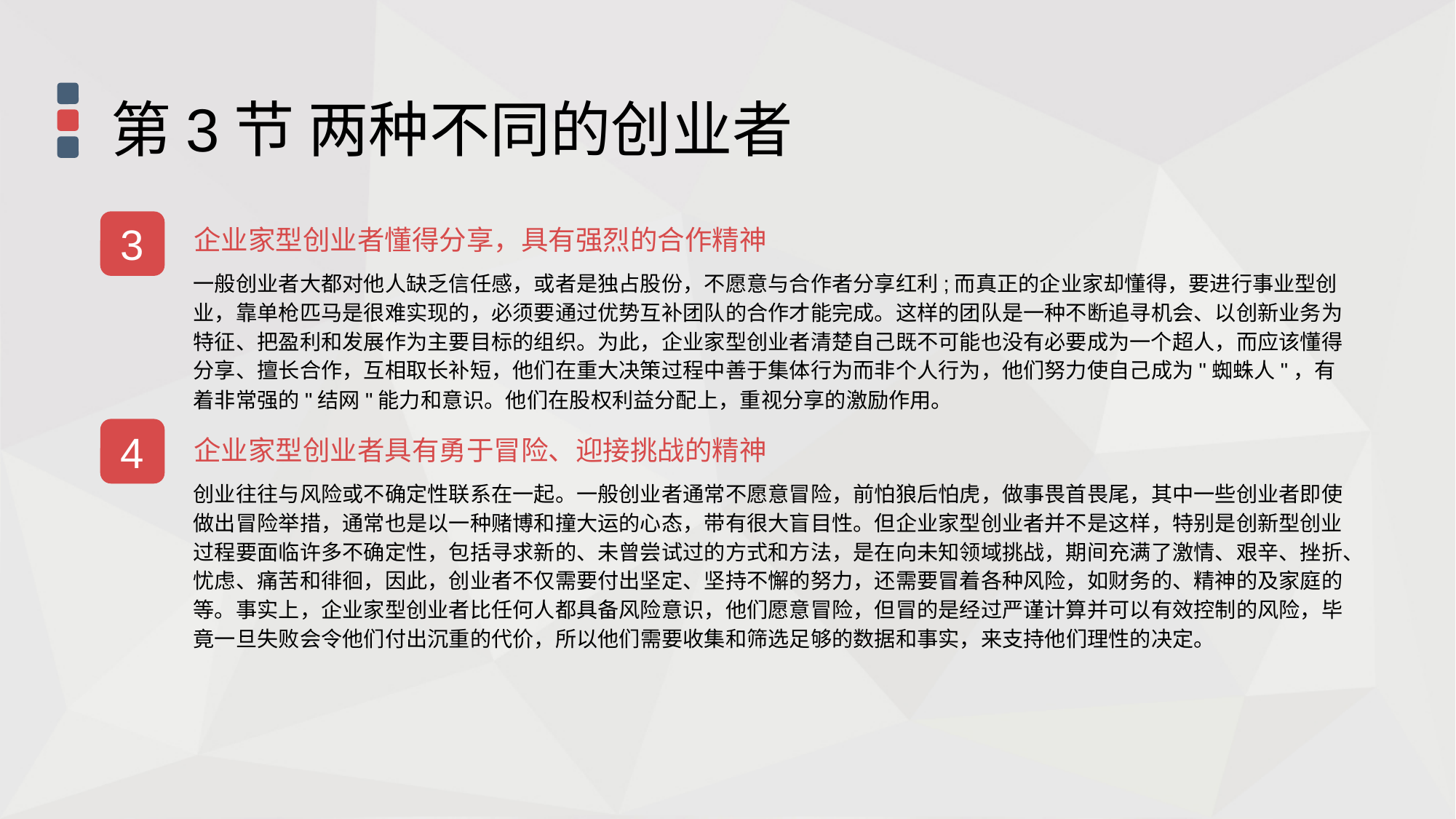

第3节 两种不同的创业者
3
企业家型创业者懂得分享，具有强烈的合作精神
一般创业者大都对他人缺乏信任感，或者是独占股份，不愿意与合作者分享红利;而真正的企业家却懂得，要进行事业型创业，靠单枪匹马是很难实现的，必须要通过优势互补团队的合作才能完成。这样的团队是一种不断追寻机会、以创新业务为特征、把盈利和发展作为主要目标的组织。为此，企业家型创业者清楚自己既不可能也没有必要成为一个超人，而应该懂得分享、擅长合作，互相取长补短，他们在重大决策过程中善于集体行为而非个人行为，他们努力使自己成为"蜘蛛人"，有着非常强的"结网"能力和意识。他们在股权利益分配上，重视分享的激励作用。
4
企业家型创业者具有勇于冒险、迎接挑战的精神
创业往往与风险或不确定性联系在一起。一般创业者通常不愿意冒险，前怕狼后怕虎，做事畏首畏尾，其中一些创业者即使做出冒险举措，通常也是以一种赌博和撞大运的心态，带有很大盲目性。但企业家型创业者并不是这样，特别是创新型创业过程要面临许多不确定性，包括寻求新的、未曾尝试过的方式和方法，是在向未知领域挑战，期间充满了激情、艰辛、挫折、忧虑、痛苦和徘徊，因此，创业者不仅需要付出坚定、坚持不懈的努力，还需要冒着各种风险，如财务的、精神的及家庭的等。事实上，企业家型创业者比任何人都具备风险意识，他们愿意冒险，但冒的是经过严谨计算并可以有效控制的风险，毕竟一旦失败会令他们付出沉重的代价，所以他们需要收集和筛选足够的数据和事实，来支持他们理性的决定。